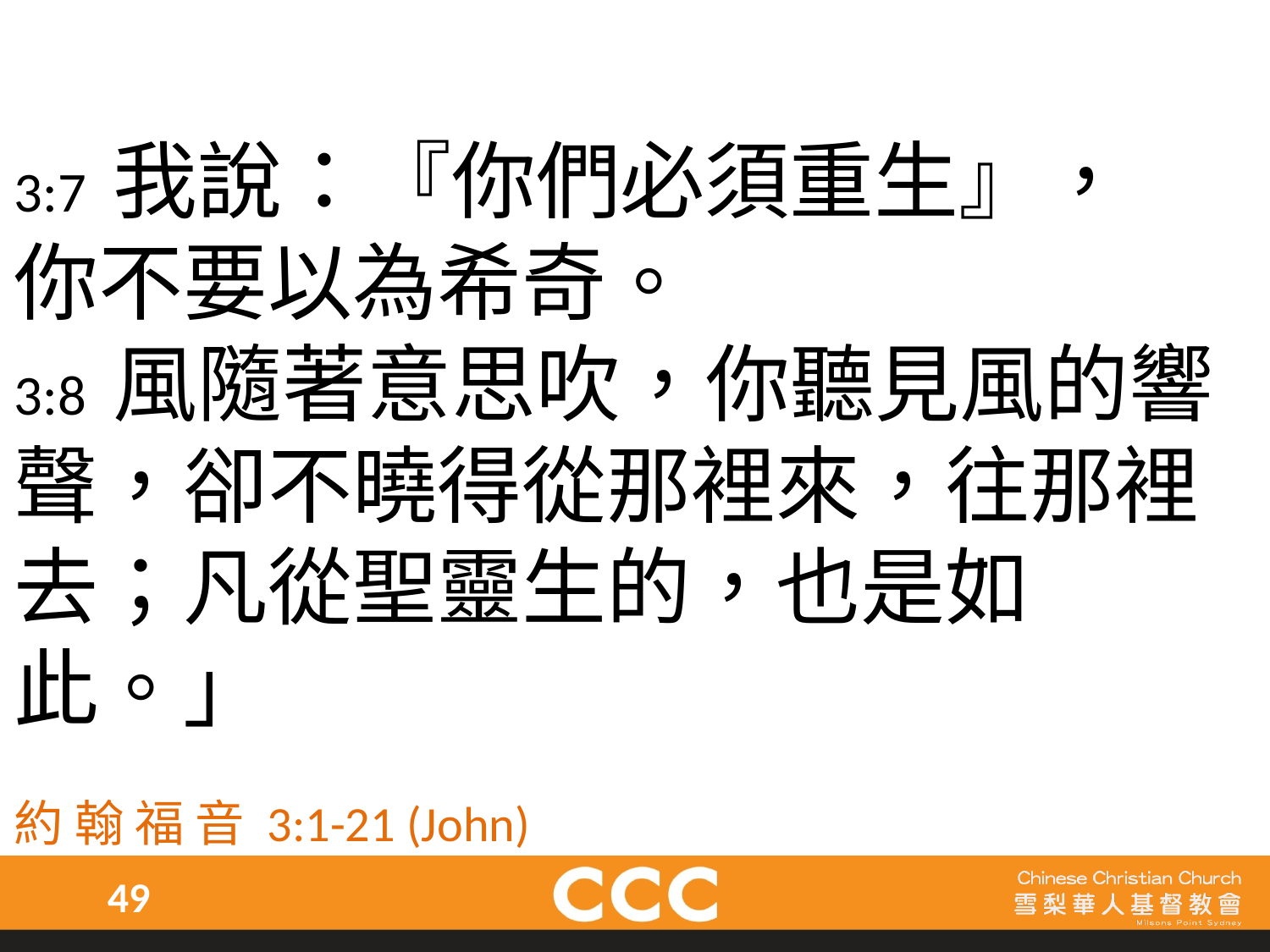

3:7 我說：『你們必須重生』，
你不要以為希奇。
3:8 風隨著意思吹，你聽見風的響聲，卻不曉得從那裡來，往那裡去；凡從聖靈生的，也是如此。」
約 翰 福 音 3:1-21 (John)
49